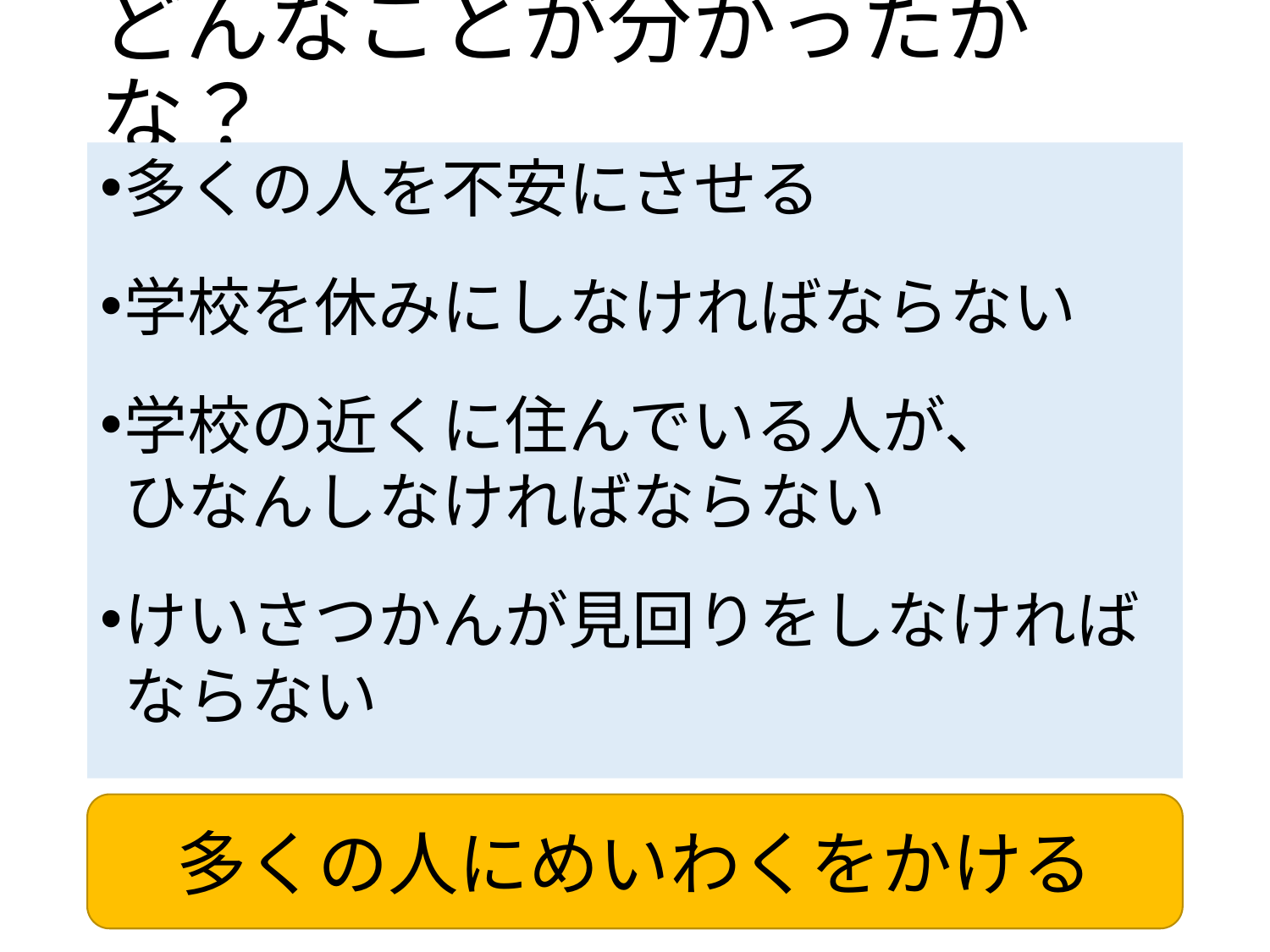

# どんなことが分かったかな？
多くの人を不安にさせる
学校を休みにしなければならない
学校の近くに住んでいる人が、
ひなんしなければならない
けいさつかんが見回りをしなければ
ならない

多くの人にめいわくをかける